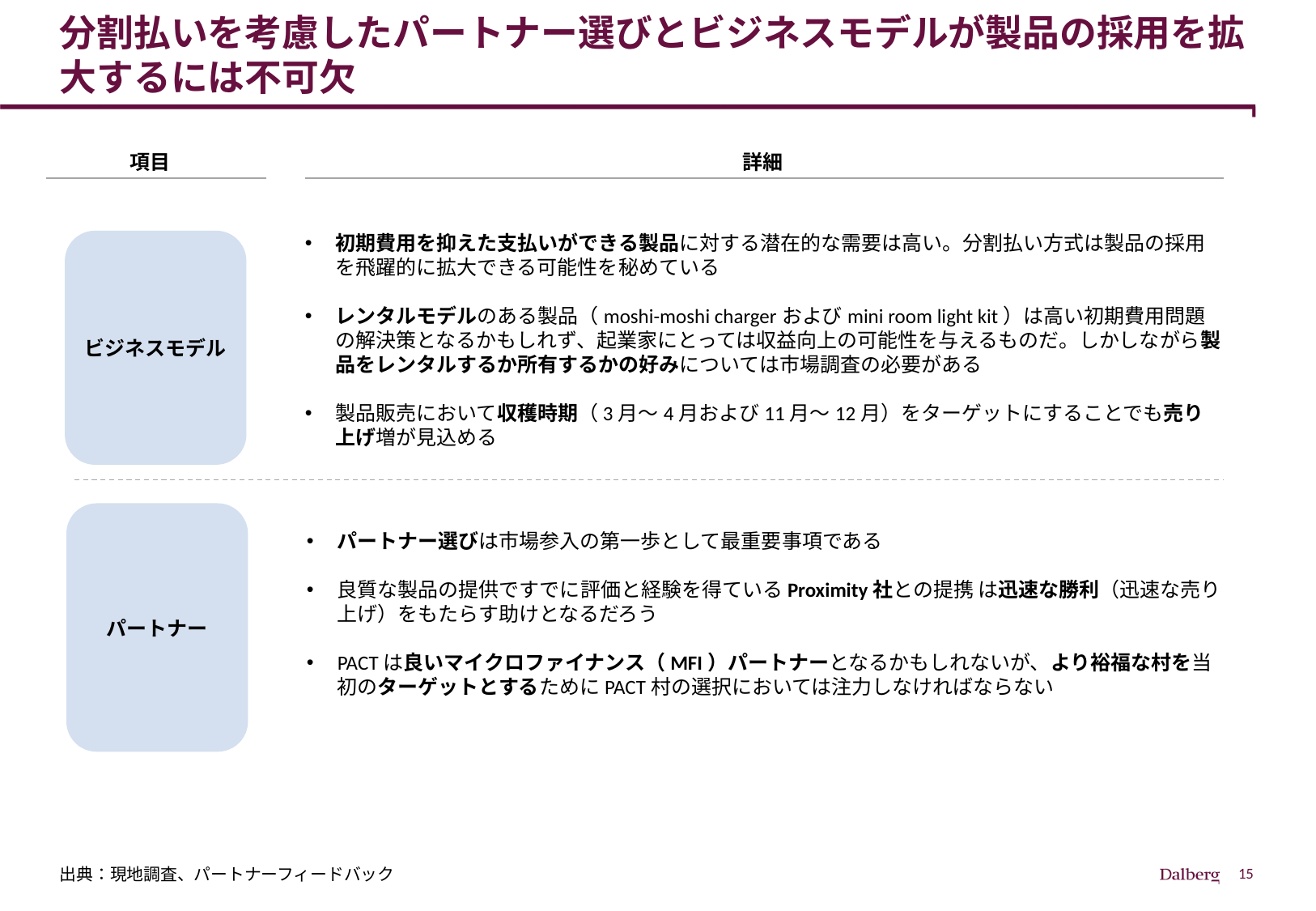

# 分割払いを考慮したパートナー選びとビジネスモデルが製品の採用を拡大するには不可欠
項目
詳細
ビジネスモデル
初期費用を抑えた支払いができる製品に対する潜在的な需要は高い。分割払い方式は製品の採用を飛躍的に拡大できる可能性を秘めている

レンタルモデルのある製品（moshi-moshi chargerおよびmini room light kit）は高い初期費用問題の解決策となるかもしれず、起業家にとっては収益向上の可能性を与えるものだ。しかしながら製品をレンタルするか所有するかの好みについては市場調査の必要がある

製品販売において収穫時期（3月～4月および11月～12月）をターゲットにすることでも売り上げ増が見込める

パートナー
パートナー選びは市場参入の第一歩として最重要事項である

良質な製品の提供ですでに評価と経験を得ているProximity社との提携 は迅速な勝利（迅速な売り上げ）をもたらす助けとなるだろう

PACTは良いマイクロファイナンス（MFI）パートナーとなるかもしれないが、より裕福な村を当初のターゲットとするためにPACT村の選択においては注力しなければならない
出典：現地調査、パートナーフィードバック